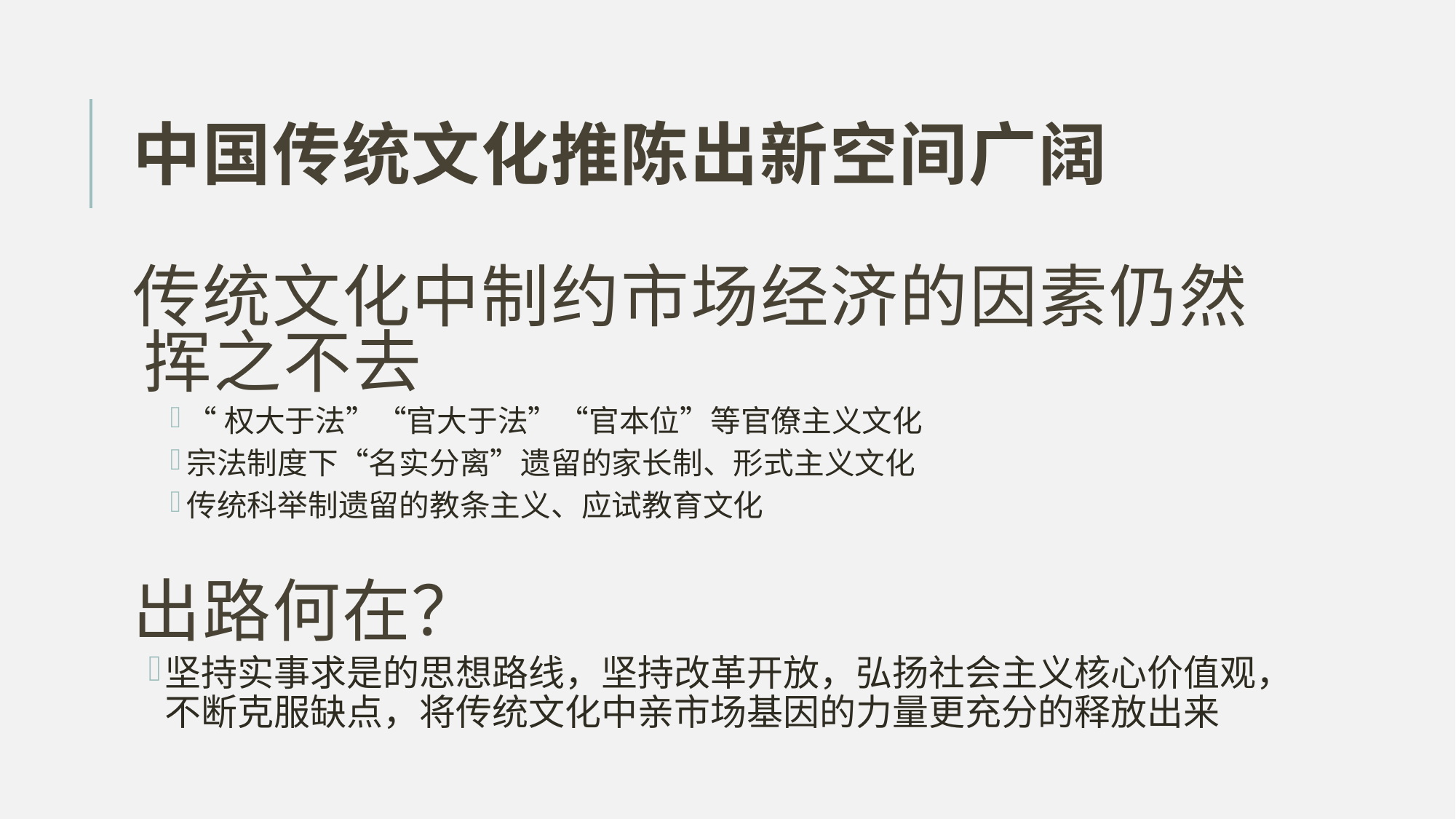

# 中国传统文化推陈出新空间广阔
传统文化中制约市场经济的因素仍然挥之不去
“权大于法”“官大于法”“官本位”等官僚主义文化
宗法制度下“名实分离”遗留的家长制、形式主义文化
传统科举制遗留的教条主义、应试教育文化

出路何在？
坚持实事求是的思想路线，坚持改革开放，弘扬社会主义核心价值观，不断克服缺点，将传统文化中亲市场基因的力量更充分的释放出来